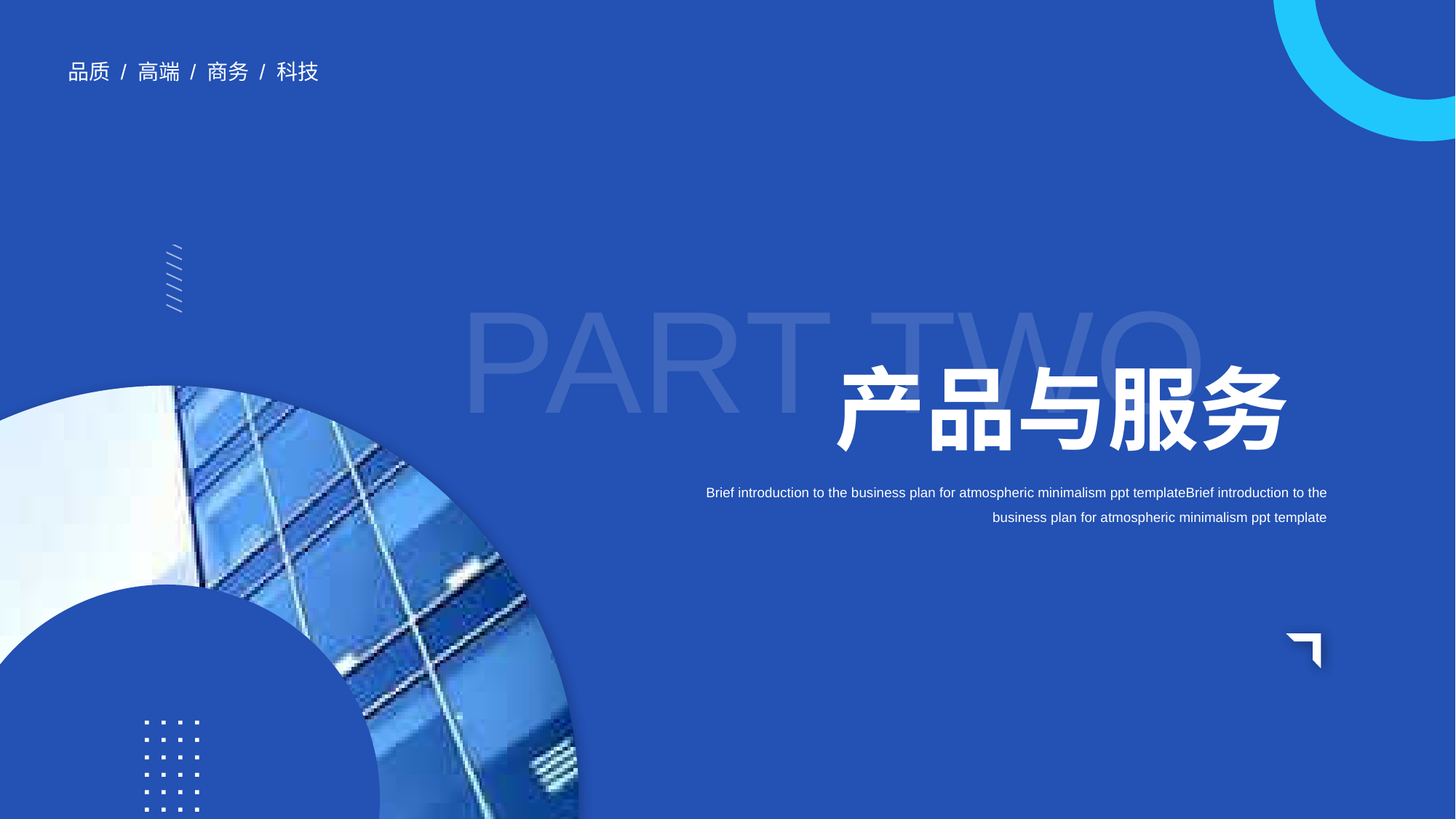

品质 / 高端 / 商务 / 科技
///////////
PART TWO
产品与服务

Brief introduction to the business plan for atmospheric minimalism ppt templateBrief introduction to the business plan for atmospheric minimalism ppt template